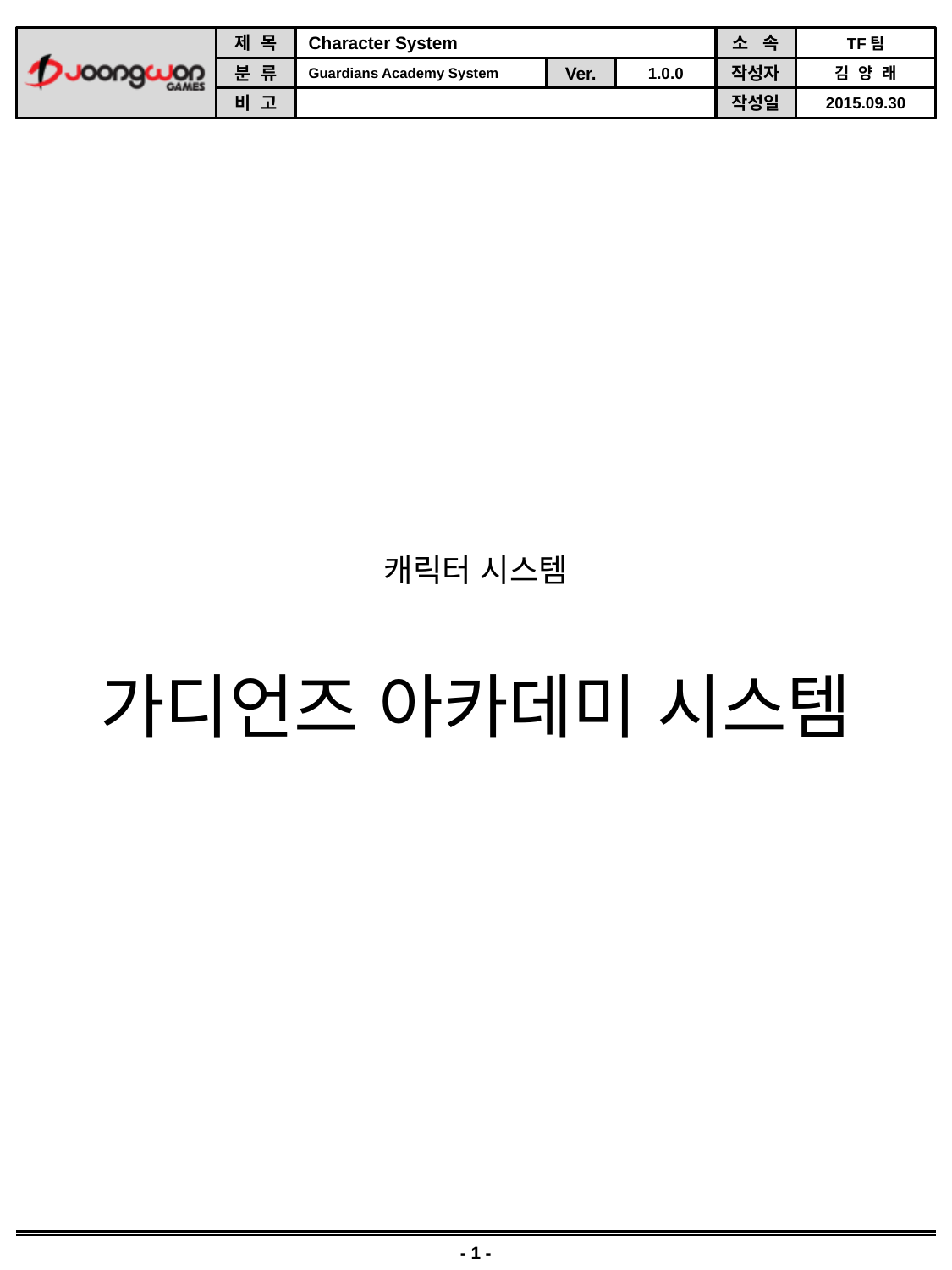

캐릭터 시스템

가디언즈 아카데미 시스템
- 1 -